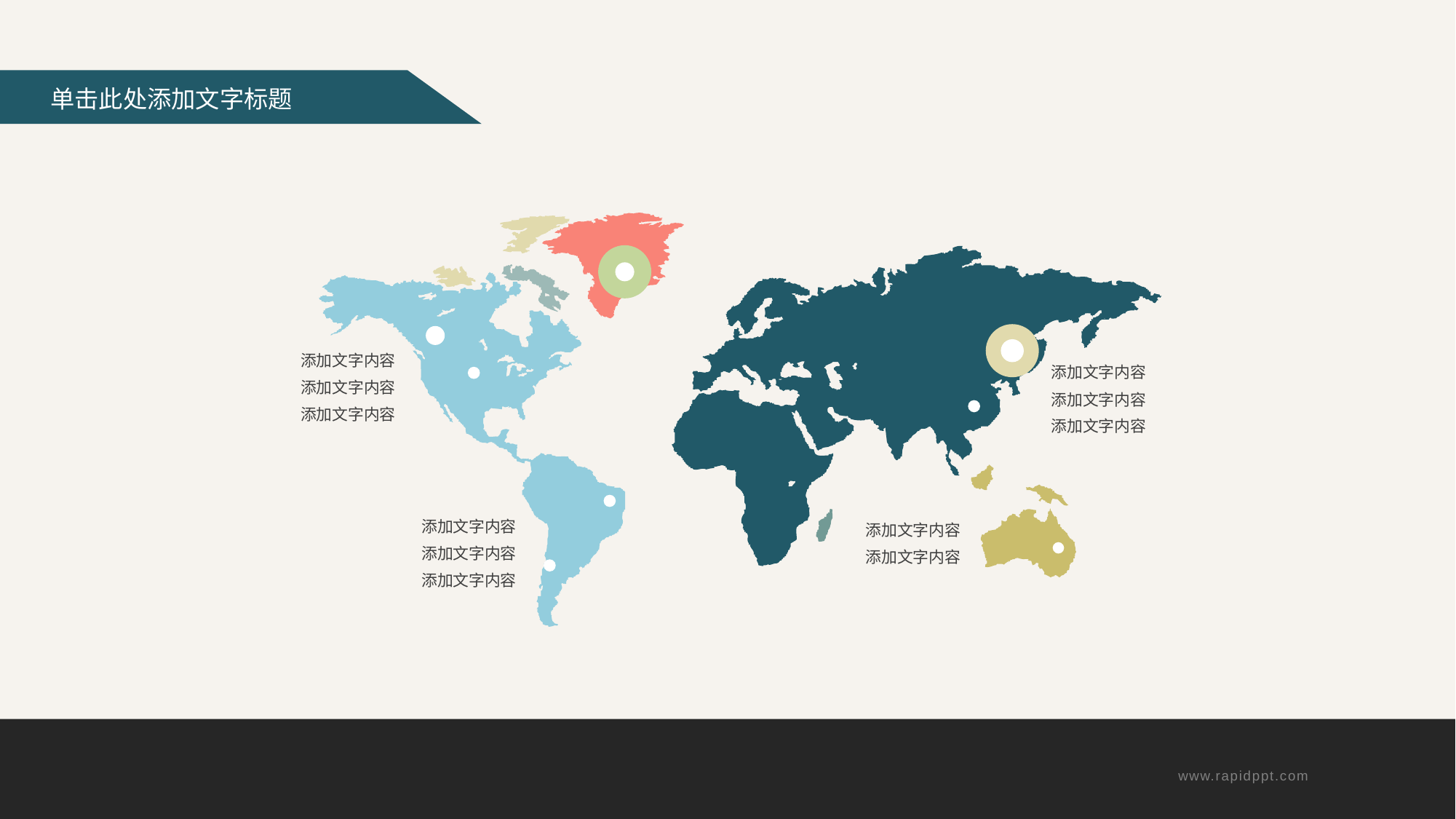

添加文字内容
添加文字内容
添加文字内容
添加文字内容
添加文字内容
添加文字内容

添加文字内容
添加文字内容
添加文字内容
添加文字内容
添加文字内容